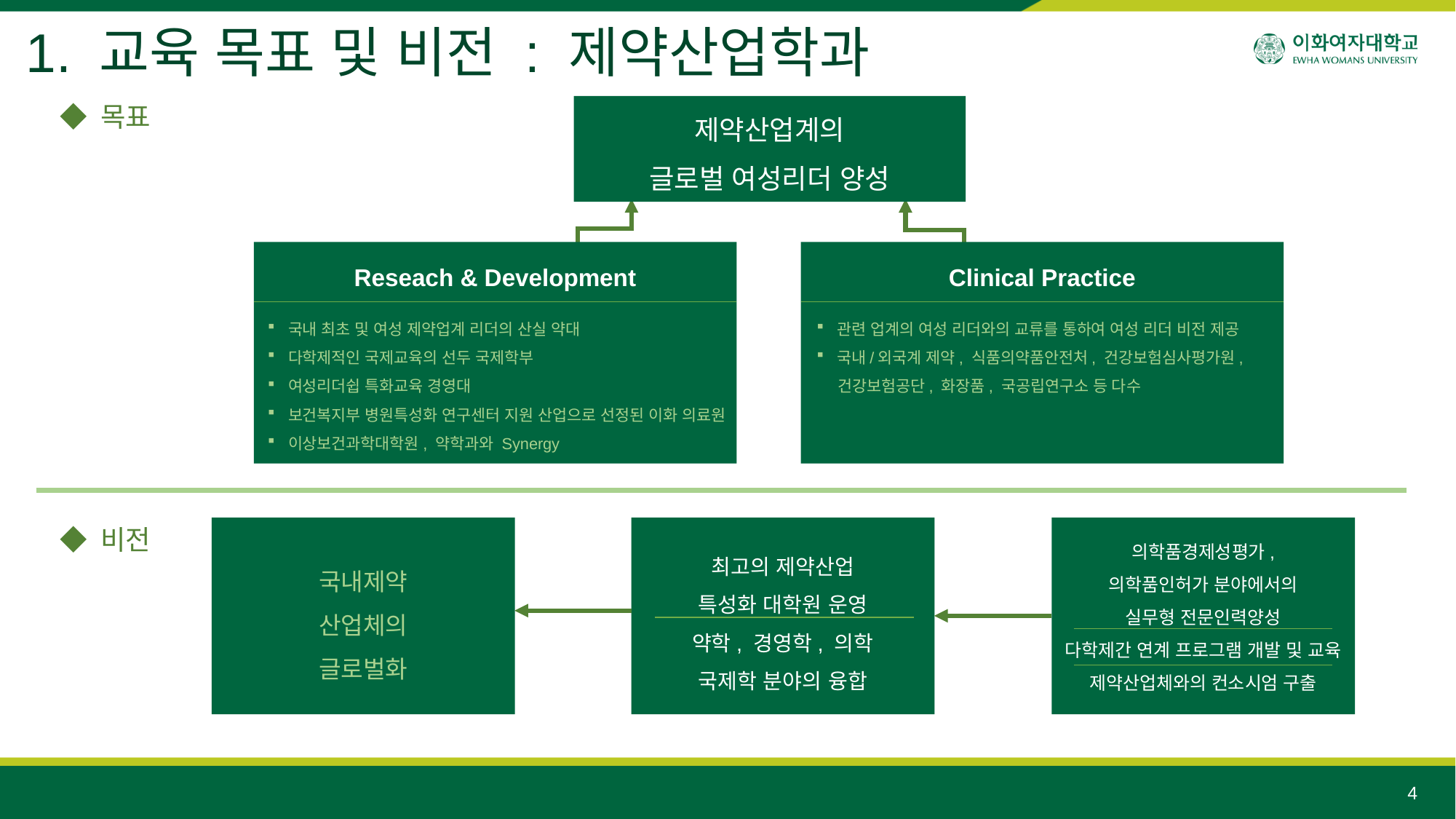

# 1. 교육 목표 및 비전 : 제약산업학과
◆ 목표
제약산업계의
글로벌 여성리더 양성

Reseach & Development

국내 최초 및 여성 제약업계 리더의 산실 약대
다학제적인 국제교육의 선두 국제학부
여성리더쉽 특화교육 경영대
보건복지부 병원특성화 연구센터 지원 산업으로 선정된 이화 의료원
이상보건과학대학원, 약학과와 Synergy
Clinical Practice

관련 업계의 여성 리더와의 교류를 통하여 여성 리더 비전 제공
국내/외국계 제약, 식품의약품안전처, 건강보험심사평가원,
    건강보험공단, 화장품, 국공립연구소 등 다수
◆ 비전

국내제약
산업체의
글로벌화

최고의 제약산업
특성화 대학원 운영
약학, 경영학, 의학
국제학 분야의 융합

의학품경제성평가,
의학품인허가 분야에서의
실무형 전문인력양성
다학제간 연계 프로그램 개발 및 교육
제약산업체와의 컨소시엄 구출
4